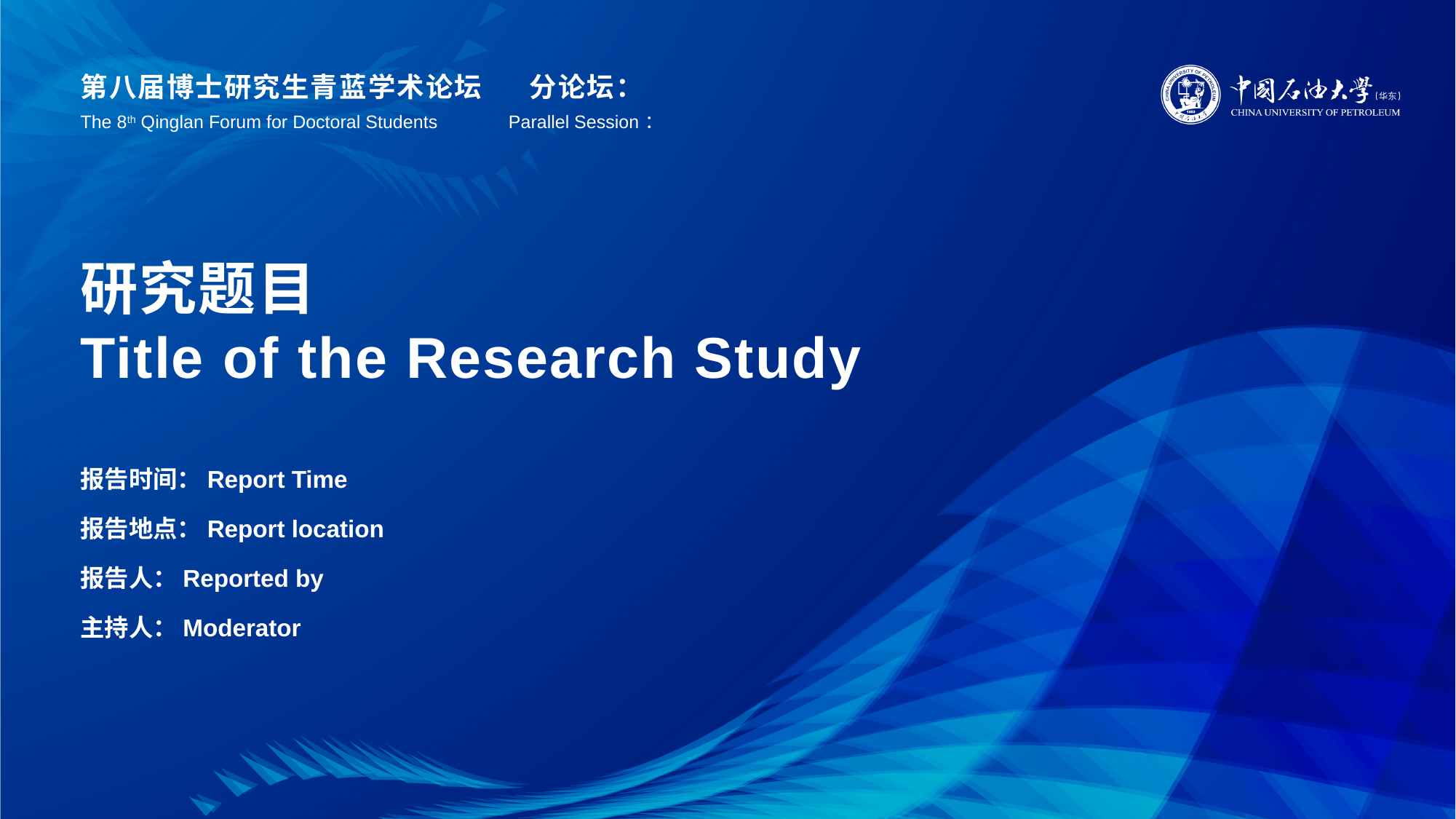

第八届博士研究生青蓝学术论坛      分论坛：
The 8th Qinglan Forum for Doctoral Students              Parallel Session：
研究题目
Title of the Research Study
报告时间：Report Time
报告地点：Report location
报告人：Reported by
主持人：Moderator